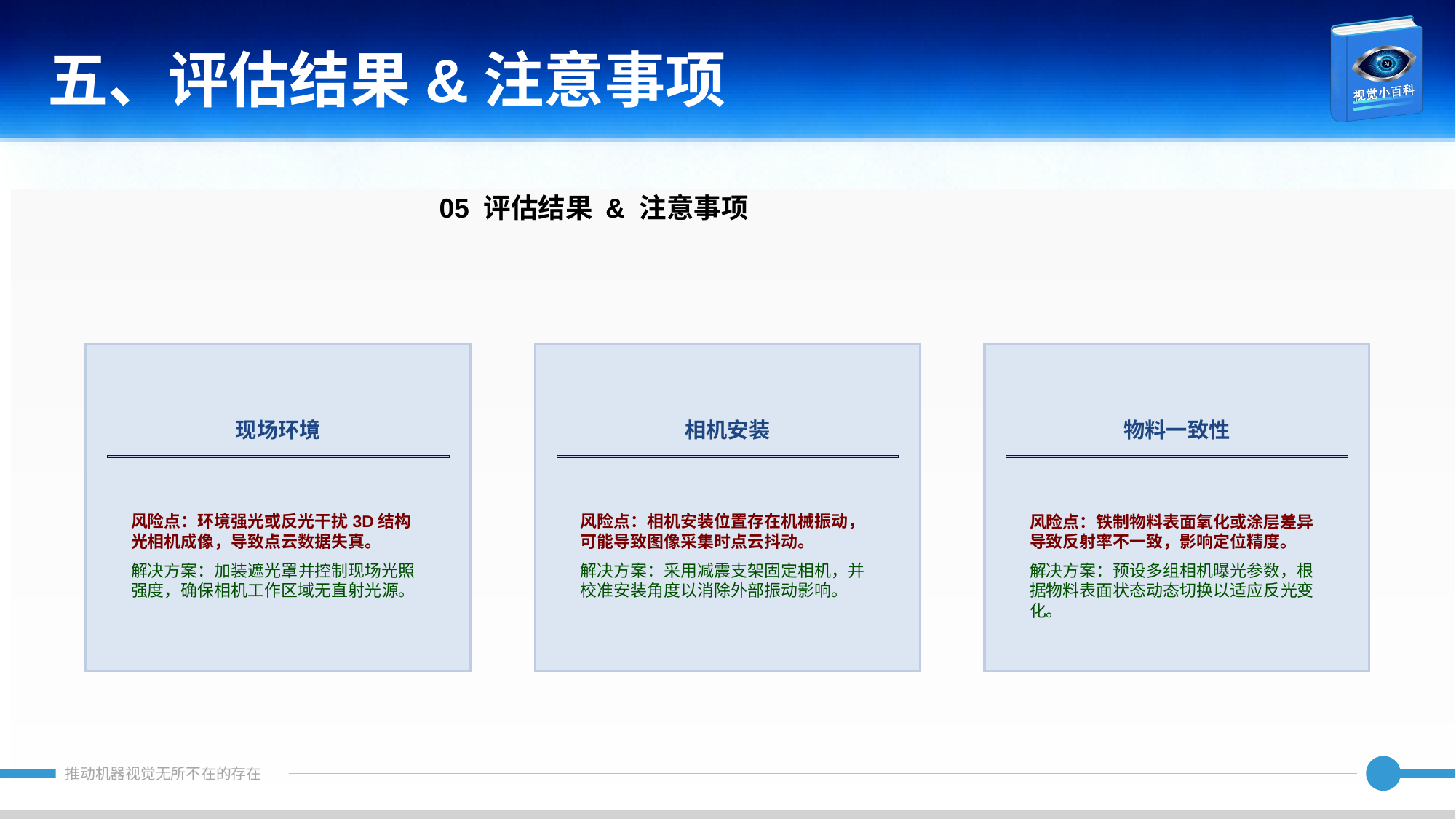

五、评估结果&注意事项

05 评估结果 & 注意事项

现场环境

相机安装

物料一致性

风险点：环境强光或反光干扰3D结构光相机成像，导致点云数据失真。
解决方案：加装遮光罩并控制现场光照强度，确保相机工作区域无直射光源。

风险点：相机安装位置存在机械振动，可能导致图像采集时点云抖动。
解决方案：采用减震支架固定相机，并校准安装角度以消除外部振动影响。

风险点：铁制物料表面氧化或涂层差异导致反射率不一致，影响定位精度。
解决方案：预设多组相机曝光参数，根据物料表面状态动态切换以适应反光变化。
11